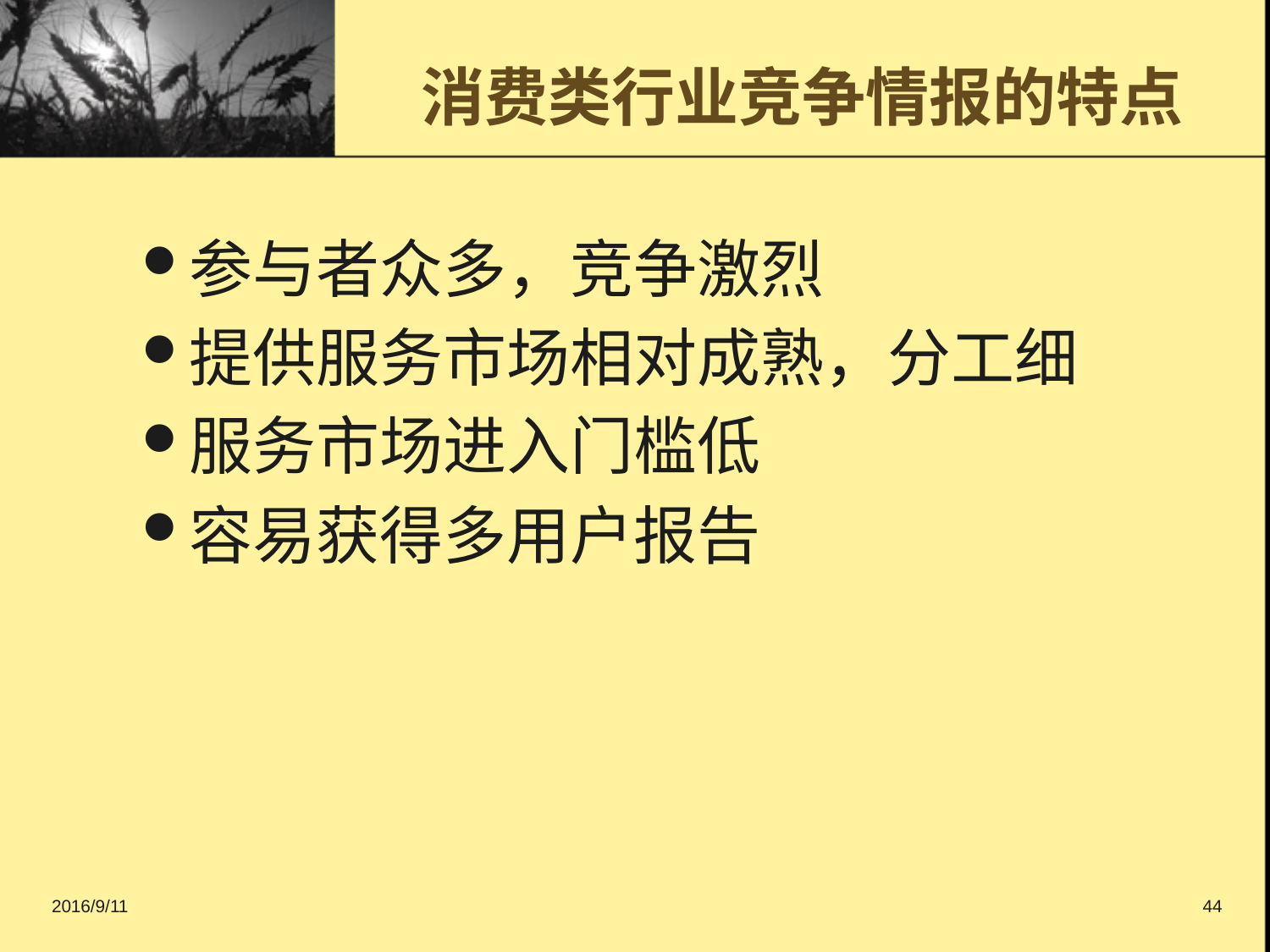

# 消费类行业竞争情报的特点
参与者众多，竞争激烈
提供服务市场相对成熟，分工细
服务市场进入门槛低
容易获得多用户报告
2016/9/11
44